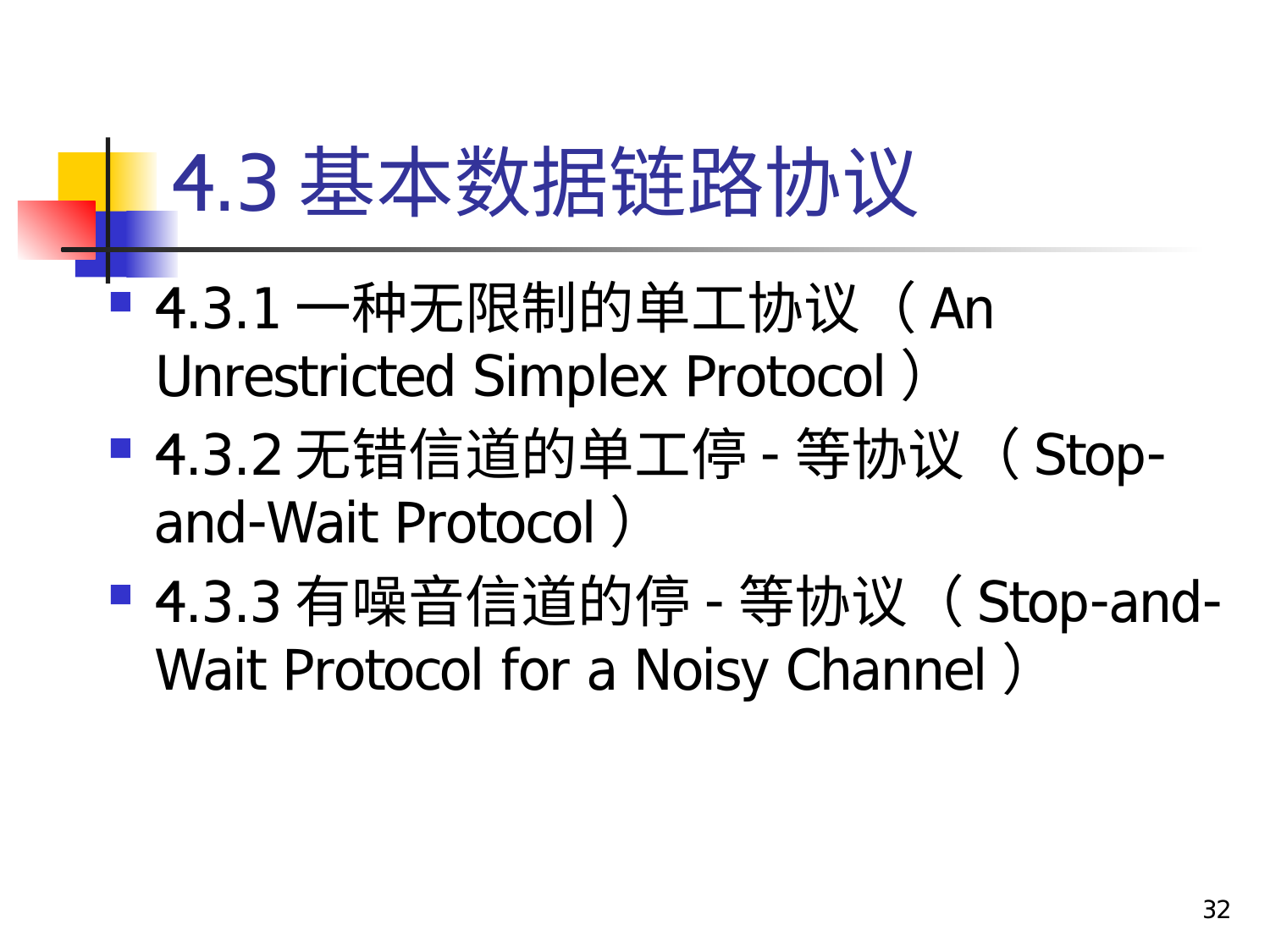

# 4.3基本数据链路协议
4.3.1一种无限制的单工协议（An Unrestricted Simplex Protocol）
4.3.2无错信道的单工停-等协议（Stop-and-Wait Protocol）
4.3.3有噪音信道的停-等协议（Stop-and-Wait Protocol for a Noisy Channel）
32